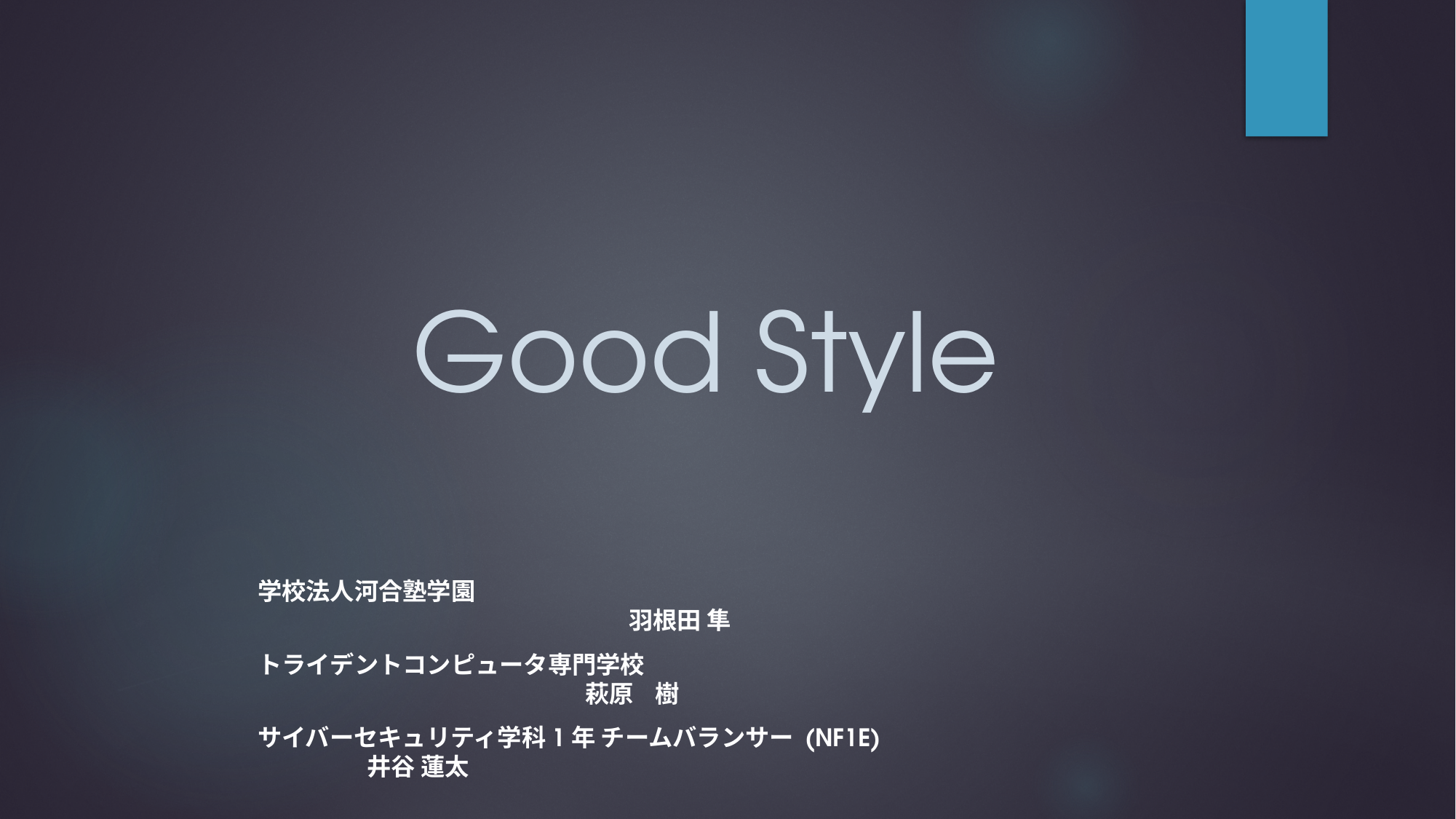

# Good Style
学校法人河合塾学園										        羽根田 隼
トライデントコンピュータ専門学校								萩原    樹
サイバーセキュリティ学科1年 チームバランサー (NF1E)				井谷 蓮太